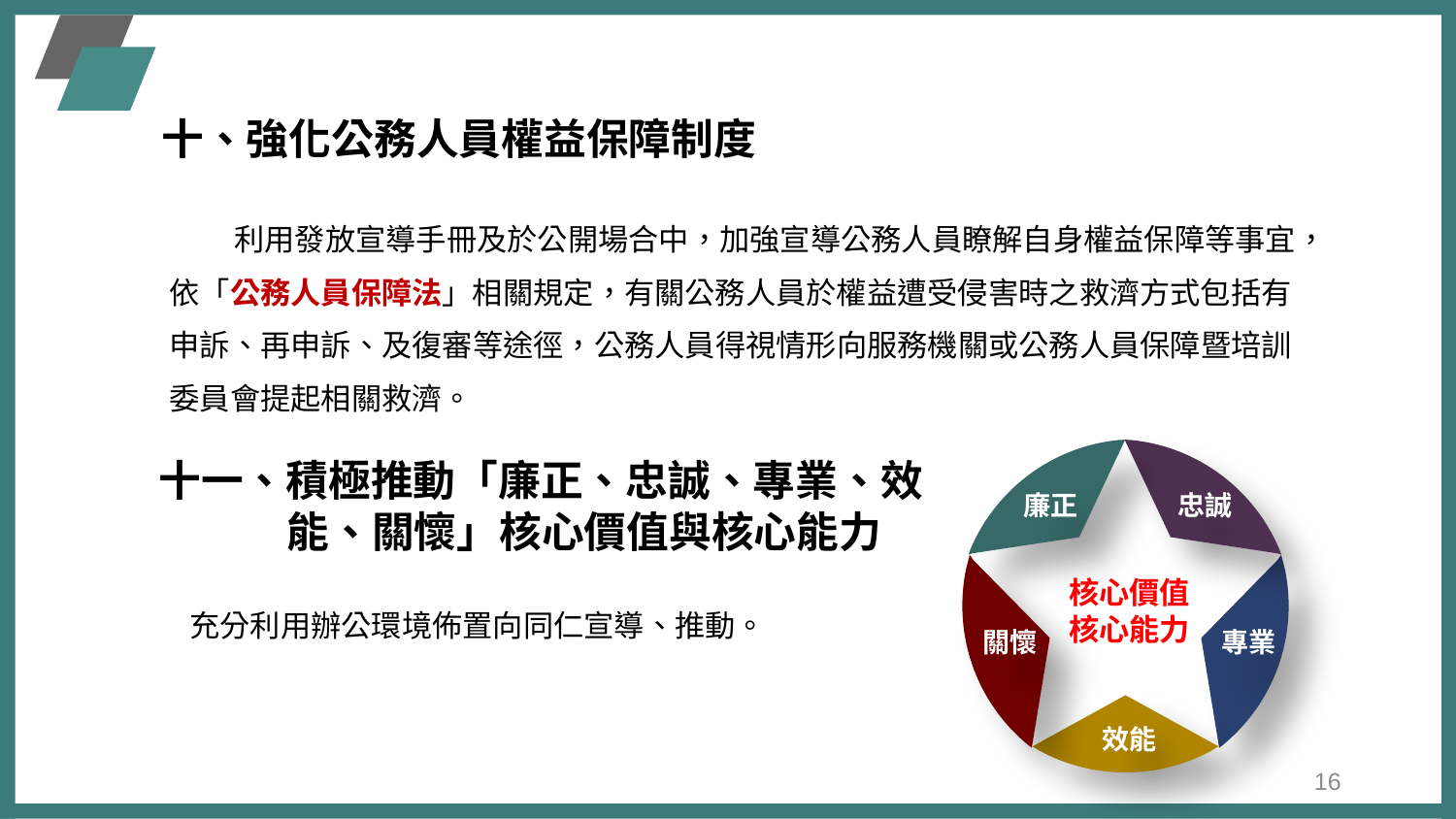

十、強化公務人員權益保障制度
利用發放宣導手冊及於公開場合中，加強宣導公務人員瞭解自身權益保障等事宜，依「公務人員保障法」相關規定，有關公務人員於權益遭受侵害時之救濟方式包括有申訴、再申訴、及復審等途徑，公務人員得視情形向服務機關或公務人員保障暨培訓委員會提起相關救濟。

十一、積極推動「廉正、忠誠、專業、效能、關懷」核心價值與核心能力
忠誠
廉正

核心價值
核心能力

充分利用辦公環境佈置向同仁宣導、推動。
關懷
專業

效能
16